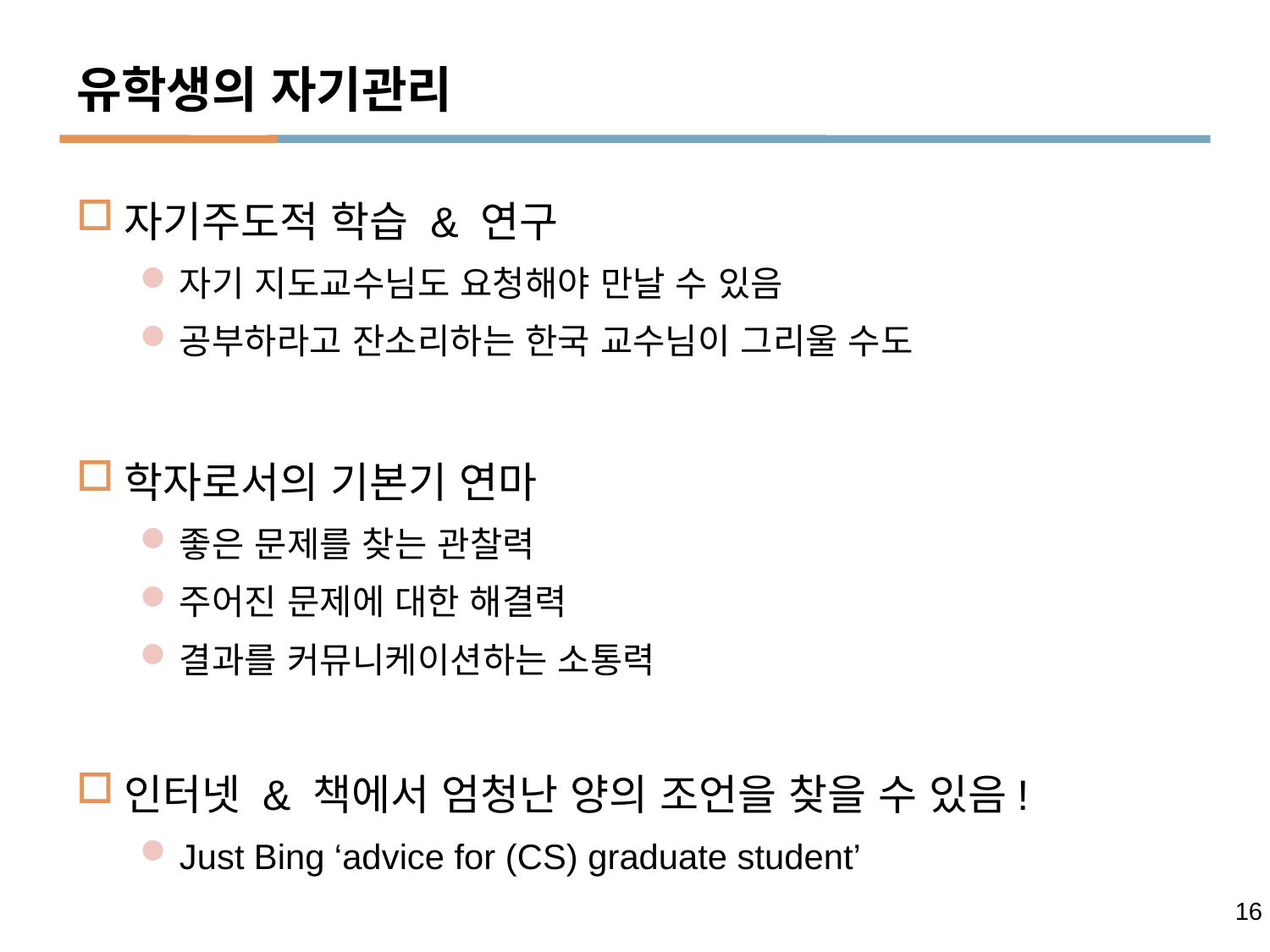

# 유학생의 자기관리
자기주도적 학습 & 연구
자기 지도교수님도 요청해야 만날 수 있음
공부하라고 잔소리하는 한국 교수님이 그리울 수도

학자로서의 기본기 연마
좋은 문제를 찾는 관찰력
주어진 문제에 대한 해결력
결과를 커뮤니케이션하는 소통력

인터넷 & 책에서 엄청난 양의 조언을 찾을 수 있음!
Just Bing ‘advice for (CS) graduate student’